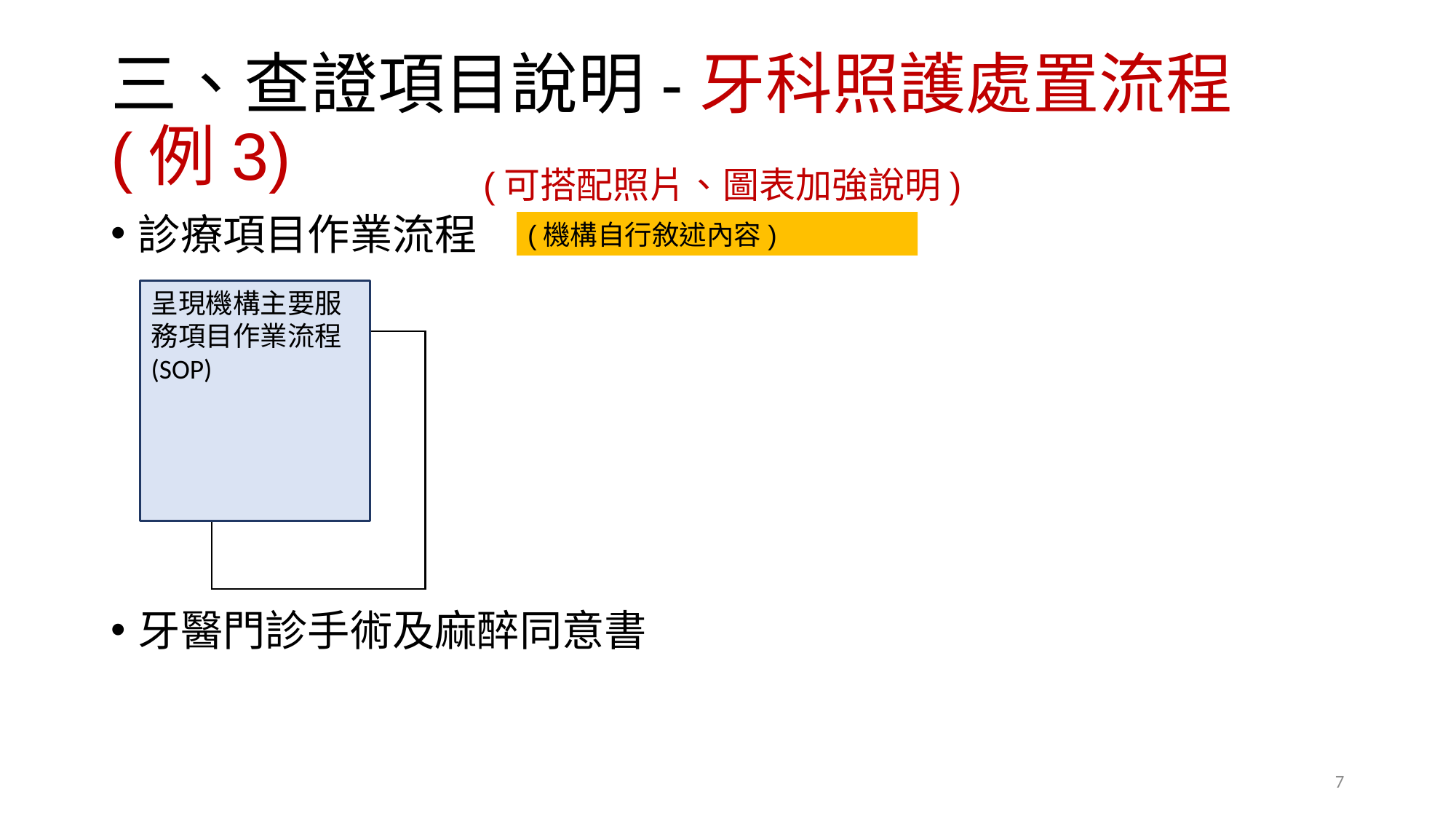

# 三、查證項目說明-牙科照護處置流程(例3)
(可搭配照片、圖表加強說明)
診療項目作業流程

牙醫門診手術及麻醉同意書

(機構自行敘述內容)
呈現機構主要服務項目作業流程(SOP)

7